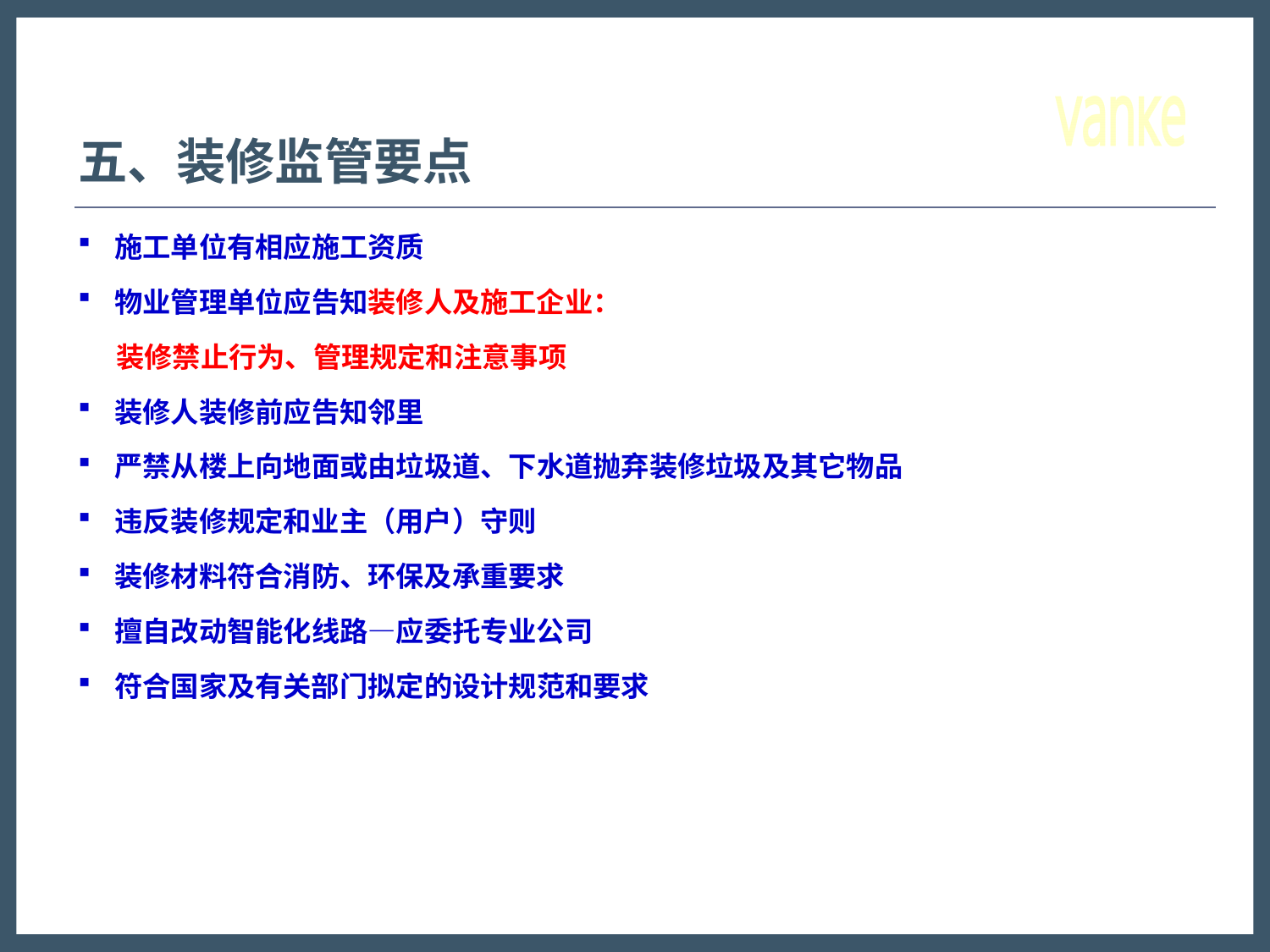

# 五、装修监管要点
施工单位有相应施工资质
物业管理单位应告知装修人及施工企业：
     装修禁止行为、管理规定和注意事项
装修人装修前应告知邻里
严禁从楼上向地面或由垃圾道、下水道抛弃装修垃圾及其它物品
违反装修规定和业主（用户）守则
装修材料符合消防、环保及承重要求
擅自改动智能化线路—应委托专业公司
符合国家及有关部门拟定的设计规范和要求